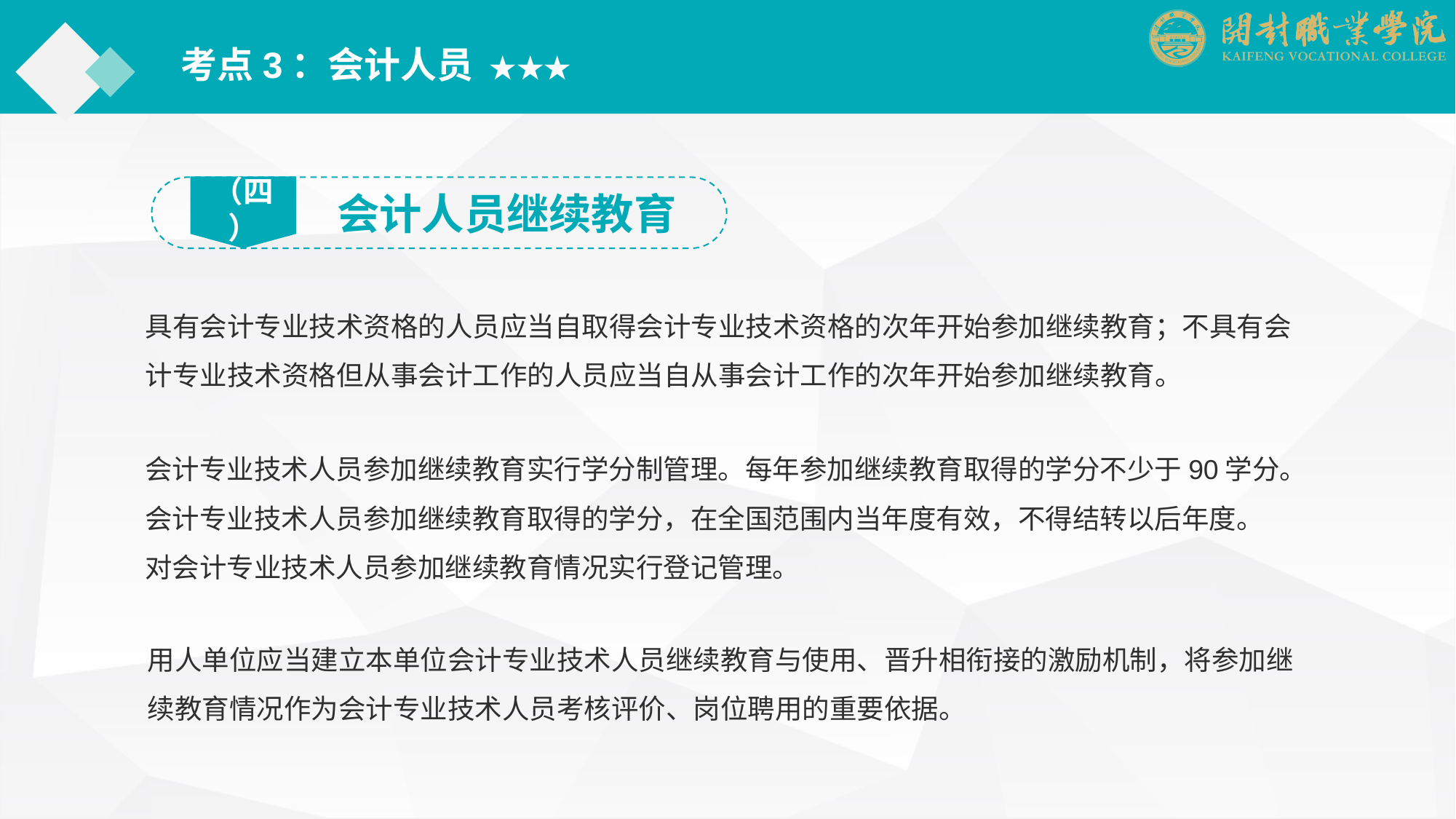

考点3：会计人员  ★★★
（四）

会计人员继续教育
具有会计专业技术资格的人员应当自取得会计专业技术资格的次年开始参加继续教育；不具有会计专业技术资格但从事会计工作的人员应当自从事会计工作的次年开始参加继续教育。
会计专业技术人员参加继续教育实行学分制管理。每年参加继续教育取得的学分不少于90学分。会计专业技术人员参加继续教育取得的学分，在全国范围内当年度有效，不得结转以后年度。对会计专业技术人员参加继续教育情况实行登记管理。
用人单位应当建立本单位会计专业技术人员继续教育与使用、晋升相衔接的激励机制，将参加继续教育情况作为会计专业技术人员考核评价、岗位聘用的重要依据。